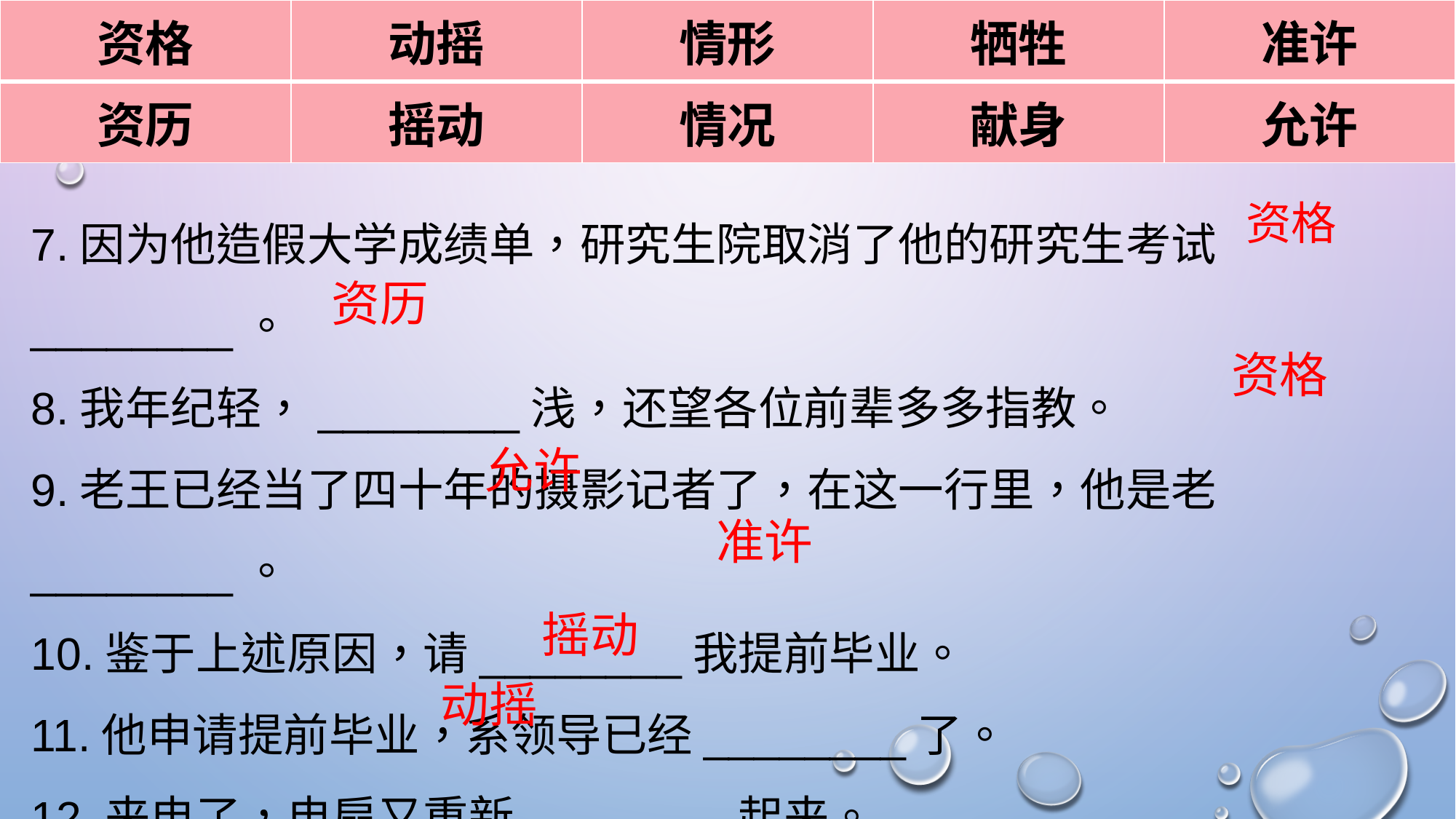

| 资格 | 动摇 | 情形 | 牺牲 | 准许 |
| --- | --- | --- | --- | --- |
| 资历 | 摇动 | 情况 | 献身 | 允许 |
7.因为他造假大学成绩单，研究生院取消了他的研究生考试________。
8.我年纪轻，________浅，还望各位前辈多多指教。
9.老王已经当了四十年的摄影记者了，在这一行里，他是老________。
10.鉴于上述原因，请________我提前毕业。
11.他申请提前毕业，系领导已经________了。
12.来电了，电扇又重新________起来。
13.任何力量都无法________母亲对孩子的爱。
资格
资历
资格
允许
准许
摇动
动摇